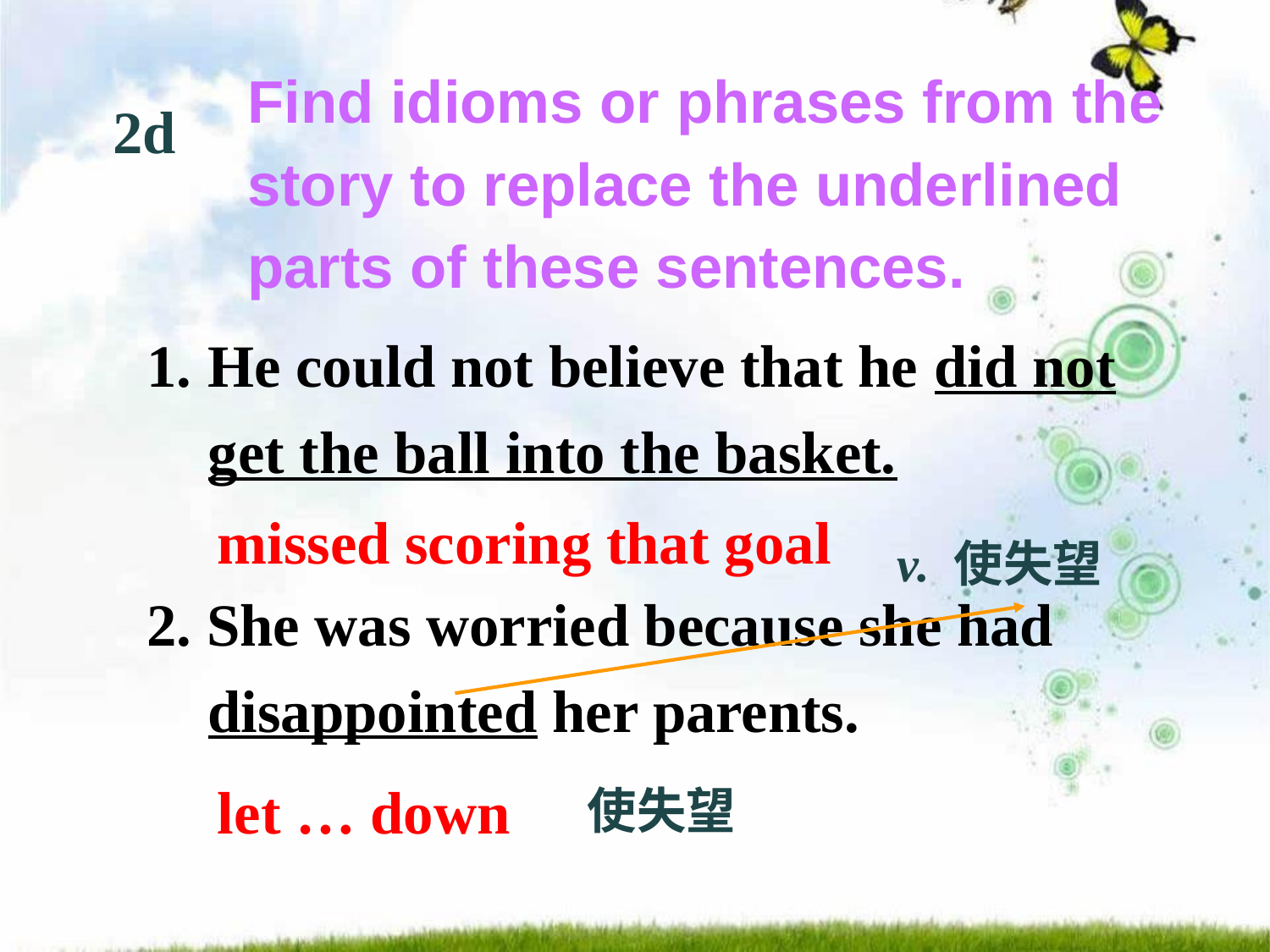

Find idioms or phrases from the story to replace the underlined parts of these sentences.
2d
He could not believe that he did not get the ball into the basket.

2. She was worried because she had disappointed her parents.
missed scoring that goal
v. 使失望

let … down
使失望